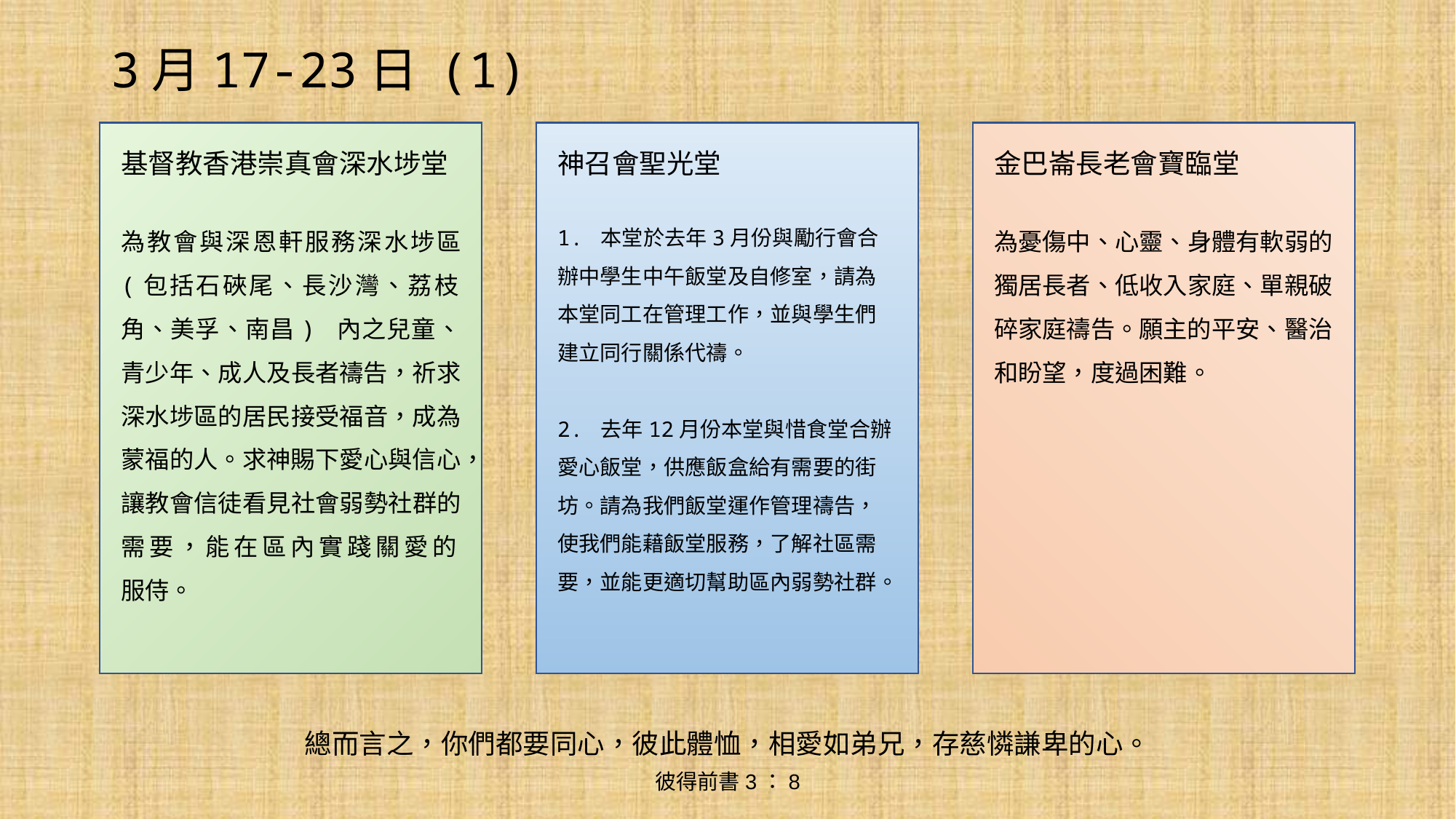

# 3月17-23日 (1)

基督教香港崇真會深水埗堂

為教會與深恩軒服務深水埗區 (包括石硤尾、長沙灣、荔枝
角、美孚、南昌) 內之兒童、青少年、成人及長者禱告，祈求深水埗區的居民接受福音，成為蒙福的人。求神賜下愛心與信心，讓教會信徒看見社會弱勢社群的需要，能在區內實踐關愛的
服侍。
神召會聖光堂

1. 本堂於去年3月份與勵行會合辦中學生中午飯堂及自修室，請為本堂同工在管理工作，並與學生們建立同行關係代禱。

2. 去年12月份本堂與惜食堂合辦愛心飯堂，供應飯盒給有需要的街坊。請為我們飯堂運作管理禱告，使我們能藉飯堂服務，了解社區需要，並能更適切幫助區內弱勢社群。
金巴崙長老會寶臨堂

為憂傷中、心靈、身體有軟弱的獨居長者、低收入家庭、單親破碎家庭禱告。願主的平安、醫治和盼望，度過困難。
總而言之，你們都要同心，彼此體恤，相愛如弟兄，存慈憐謙卑的心。
彼得前書3：8